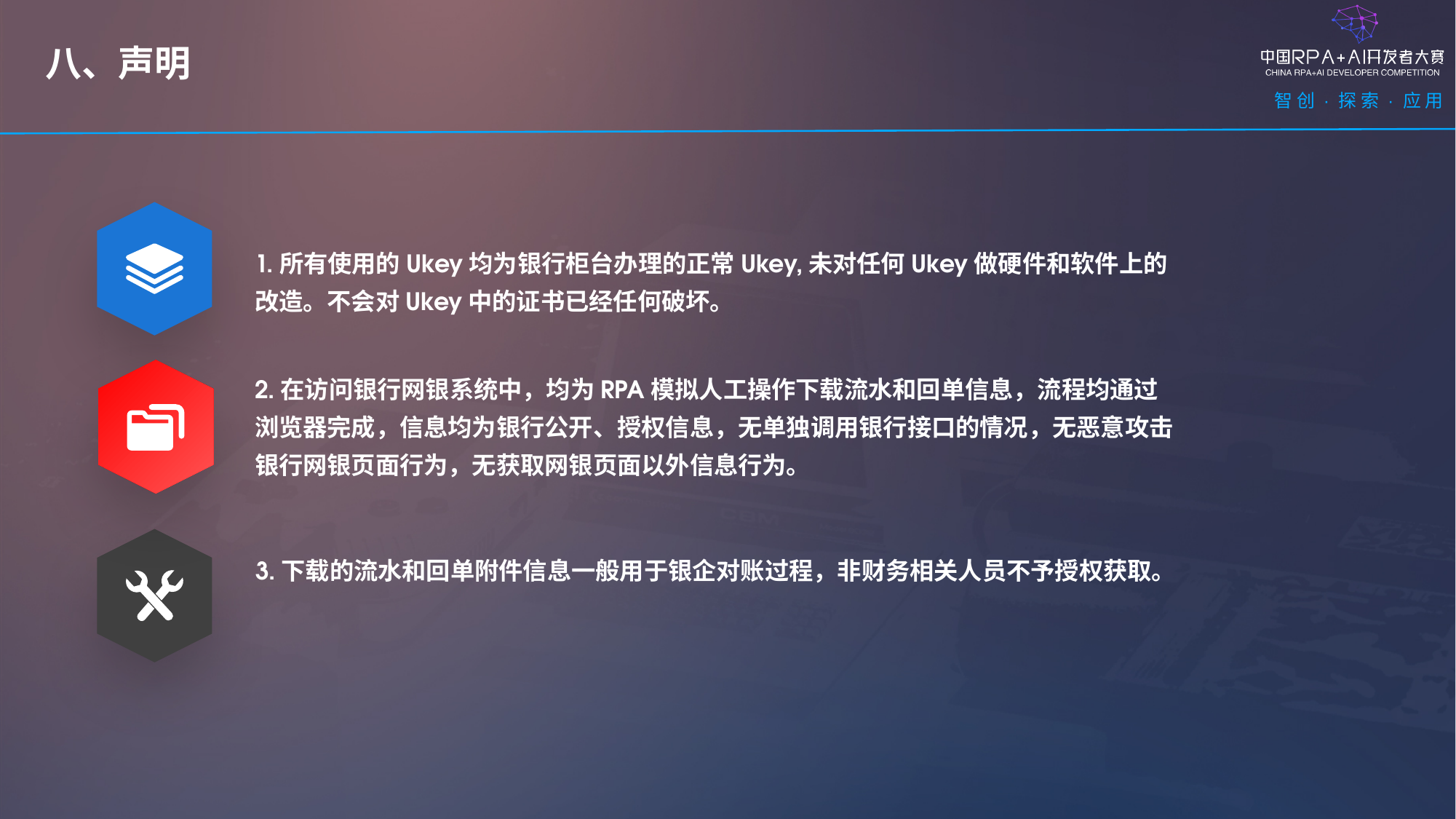

八、声明

1.所有使用的Ukey均为银行柜台办理的正常Ukey,未对任何Ukey做硬件和软件上的改造。不会对Ukey中的证书已经任何破坏。

2.在访问银行网银系统中，均为RPA模拟人工操作下载流水和回单信息，流程均通过浏览器完成，信息均为银行公开、授权信息，无单独调用银行接口的情况，无恶意攻击银行网银页面行为，无获取网银页面以外信息行为。

3.下载的流水和回单附件信息一般用于银企对账过程，非财务相关人员不予授权获取。